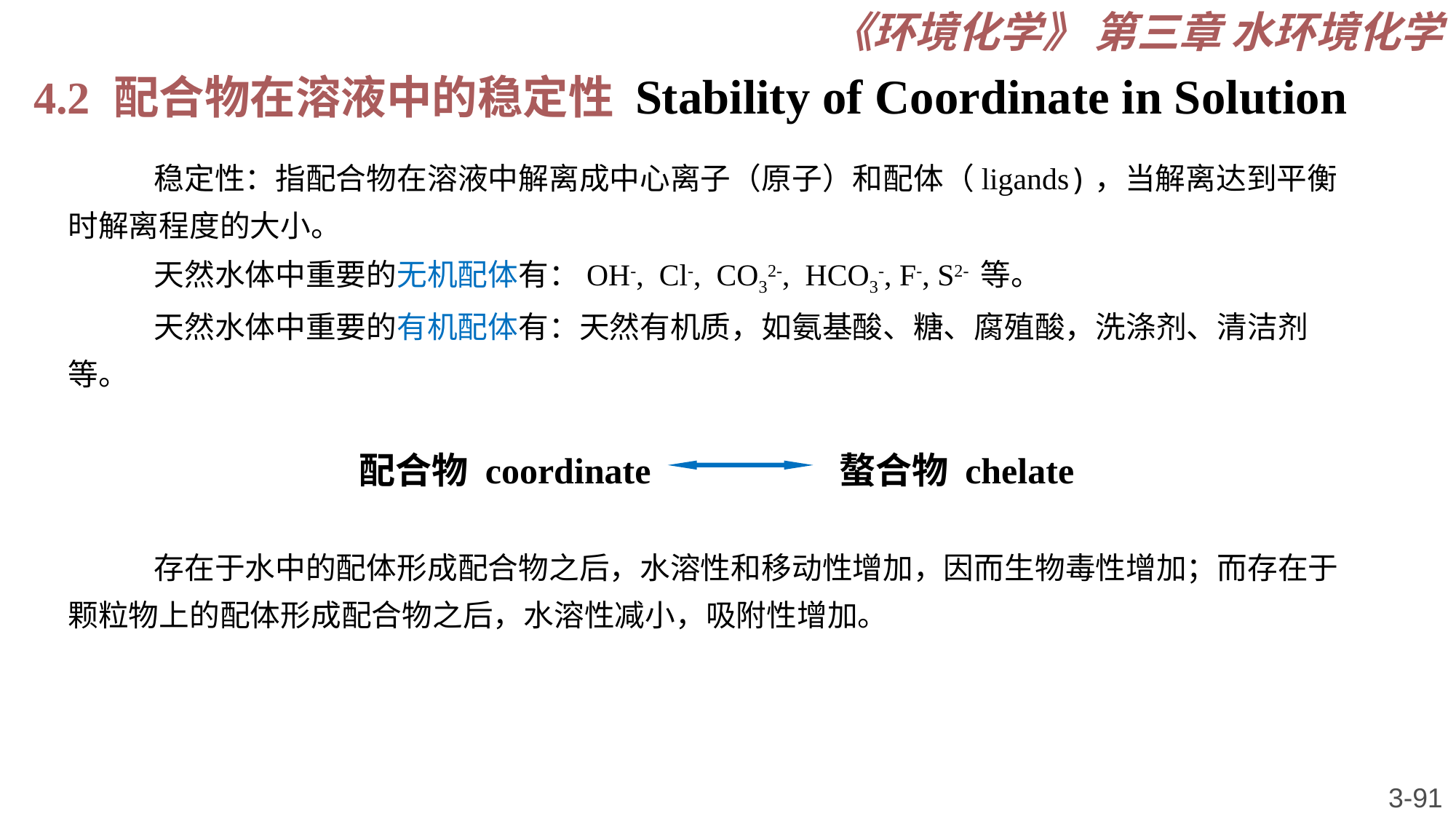

《环境化学》 第三章 水环境化学
4.2 配合物在溶液中的稳定性 Stability of Coordinate in Solution
稳定性：指配合物在溶液中解离成中心离子（原子）和配体（ligands)，当解离达到平衡时解离程度的大小。
天然水体中重要的无机配体有：OH-,  Cl-,  CO32-,  HCO3-, F-, S2- 等。
天然水体中重要的有机配体有：天然有机质，如氨基酸、糖、腐殖酸，洗涤剂、清洁剂等。

 配合物 coordinate　　             螯合物 chelate

存在于水中的配体形成配合物之后，水溶性和移动性增加，因而生物毒性增加；而存在于颗粒物上的配体形成配合物之后，水溶性减小，吸附性增加。

3-91